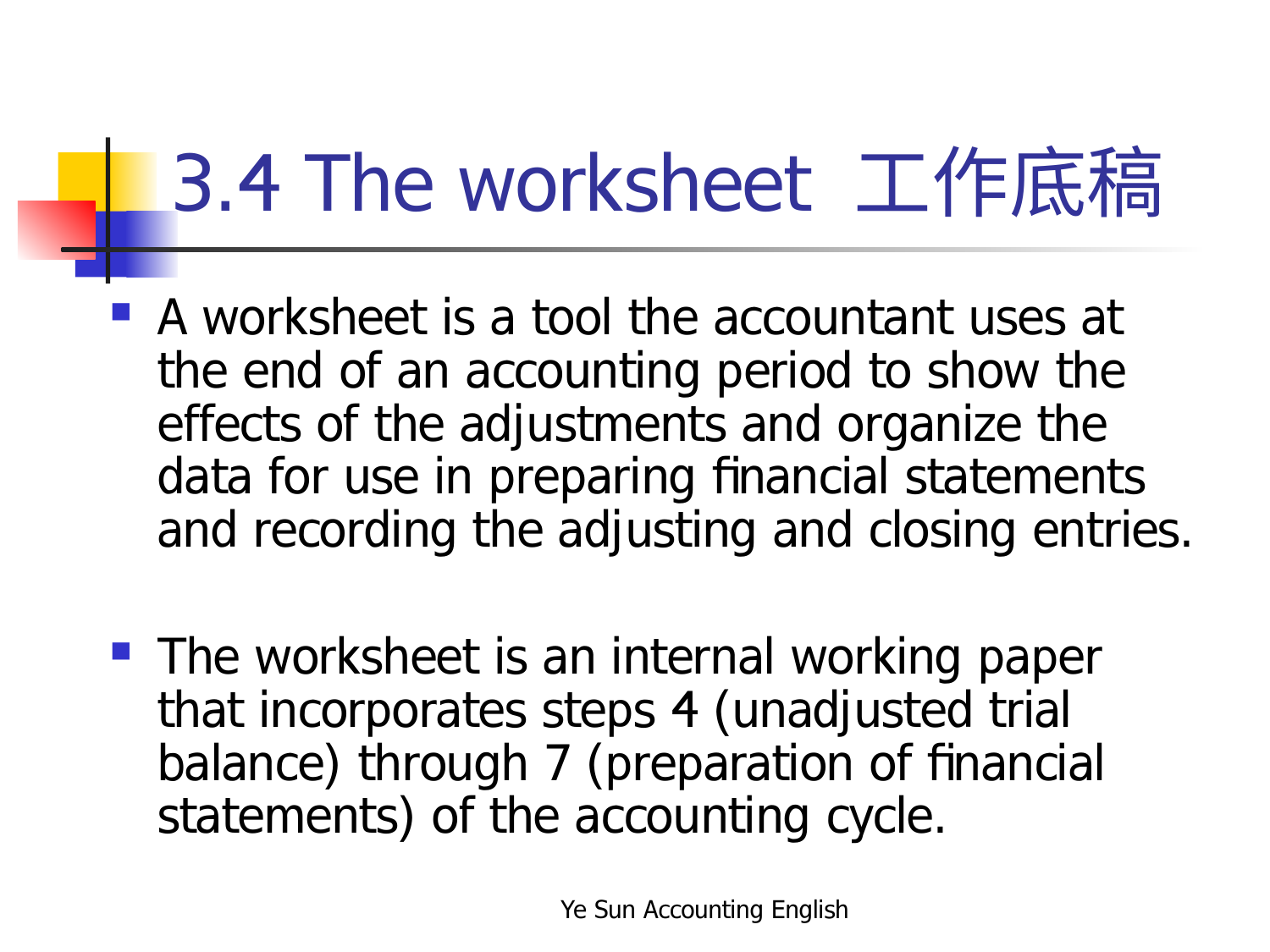

# 3.4 The worksheet 工作底稿
A worksheet is a tool the accountant uses at the end of an accounting period to show the effects of the adjustments and organize the data for use in preparing financial statements and recording the adjusting and closing entries.

The worksheet is an internal working paper that incorporates steps 4 (unadjusted trial balance) through 7 (preparation of financial statements) of the accounting cycle.

Ye Sun Accounting English
43